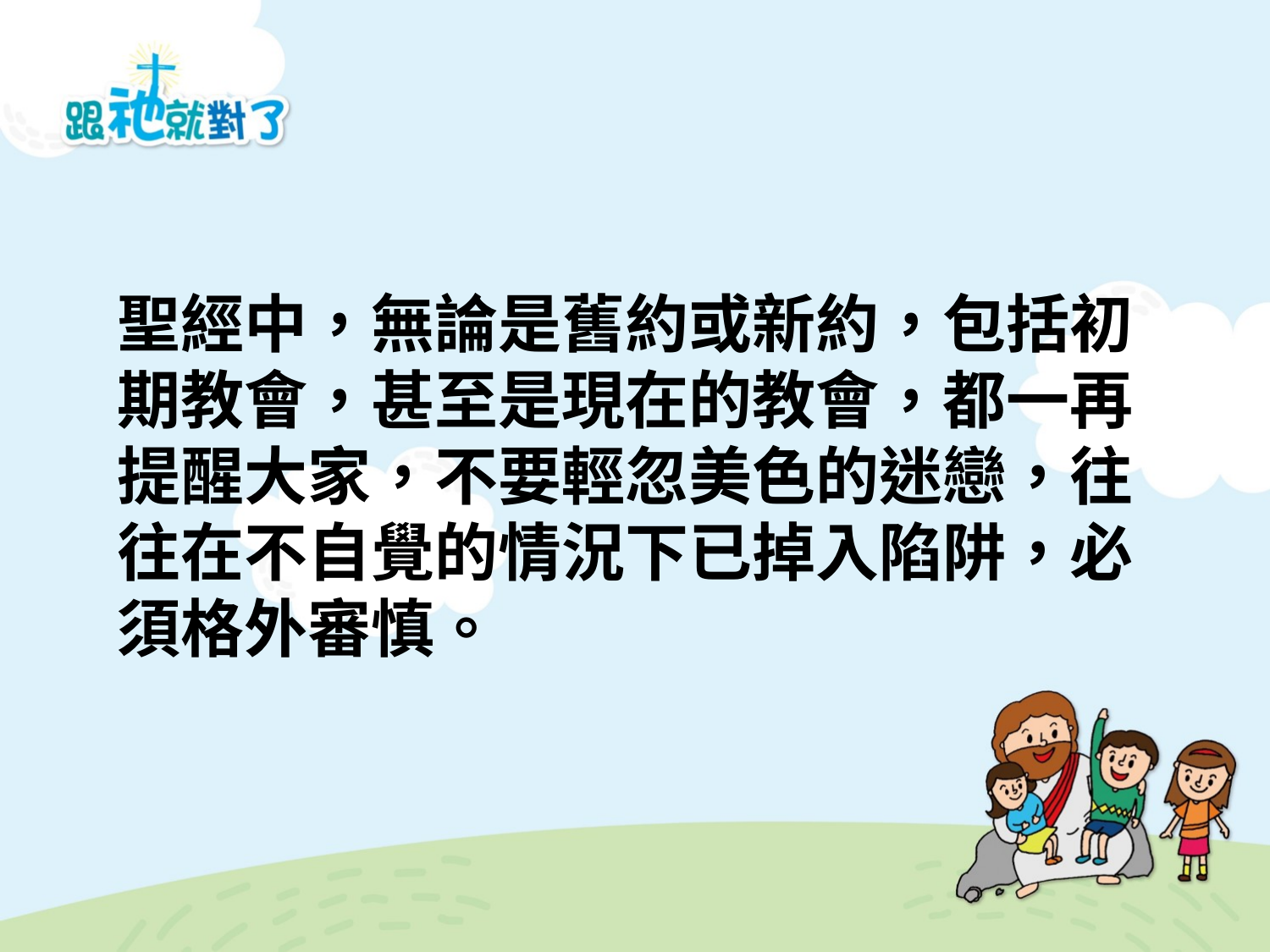

聖經中，無論是舊約或新約，包括初期教會，甚至是現在的教會，都一再提醒大家，不要輕忽美色的迷戀，往往在不自覺的情況下已掉入陷阱，必須格外審慎。